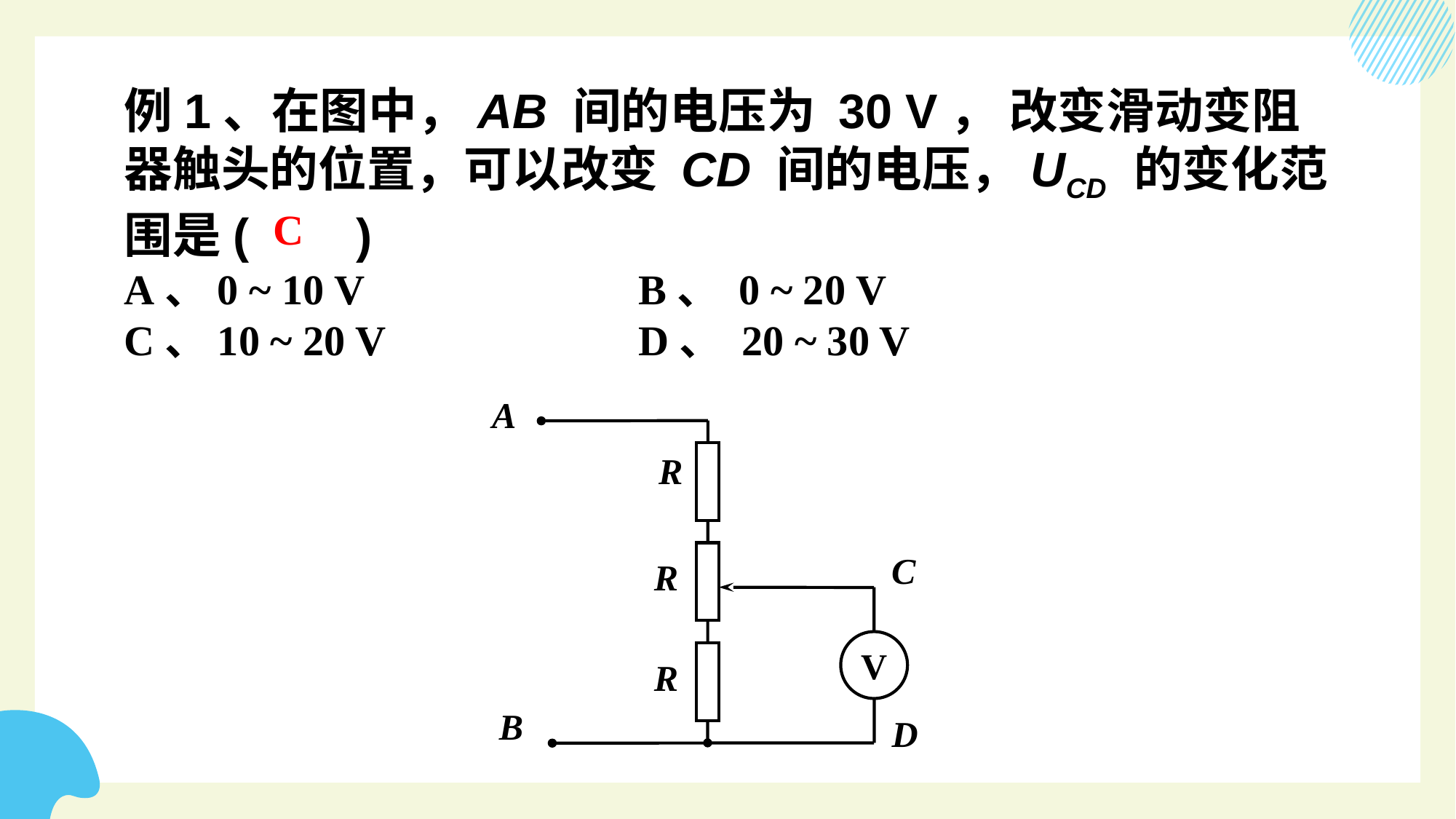

例1、在图中，AB 间的电压为 30 V， 改变滑动变阻器触头的位置，可以改变 CD 间的电压，UCD  的变化范围是(        )
A、0 ~ 10 V                          B、 0 ~ 20 V
C、10 ~ 20 V                        D、 20 ~ 30 V
C
A

R

C

V

B
D

R
R